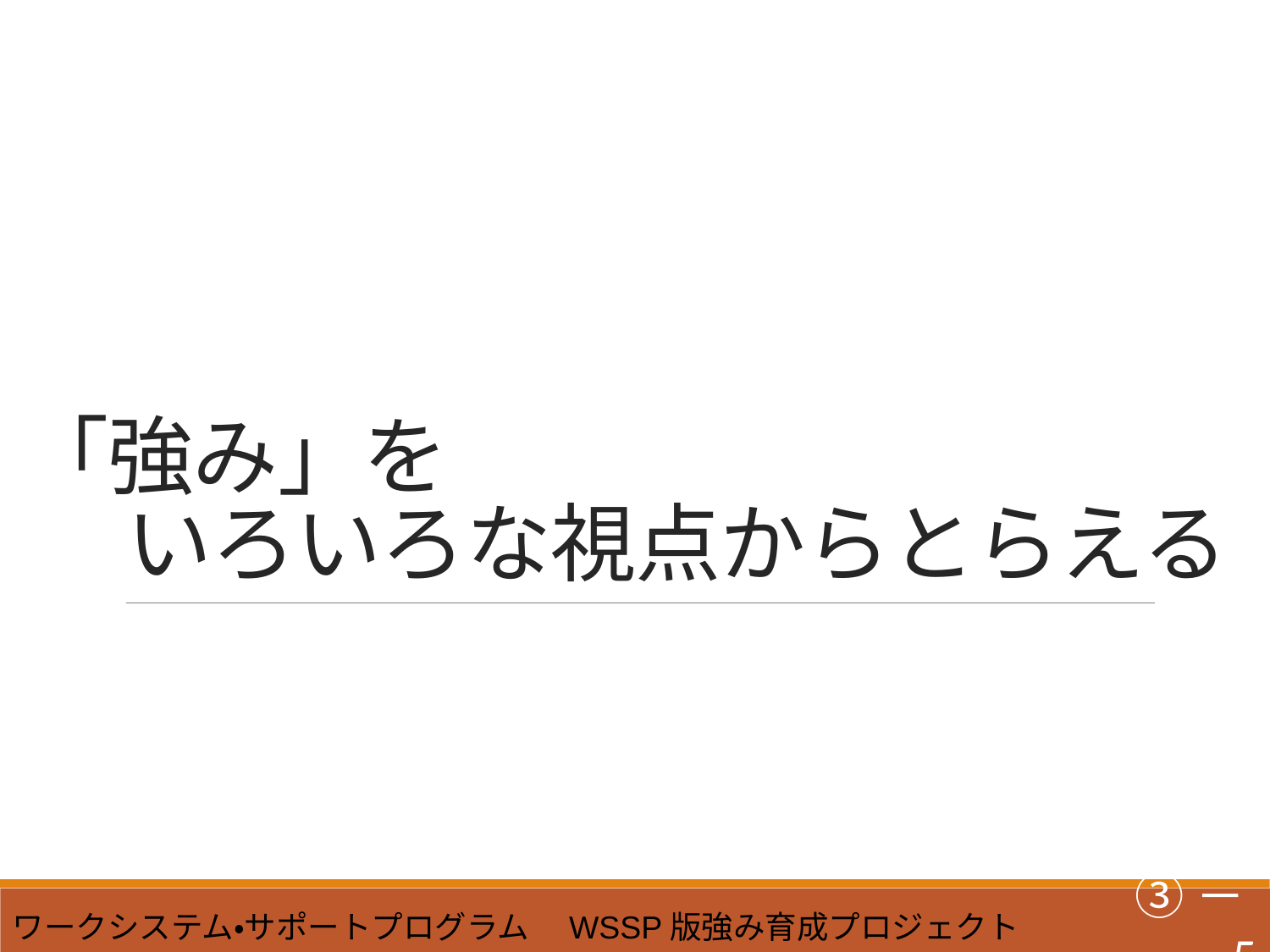

# 「強み」を 　 いろいろな視点からとらえる
③－5
ワークシステム・サポートプログラム　WSSP版強み育成プロジェクト